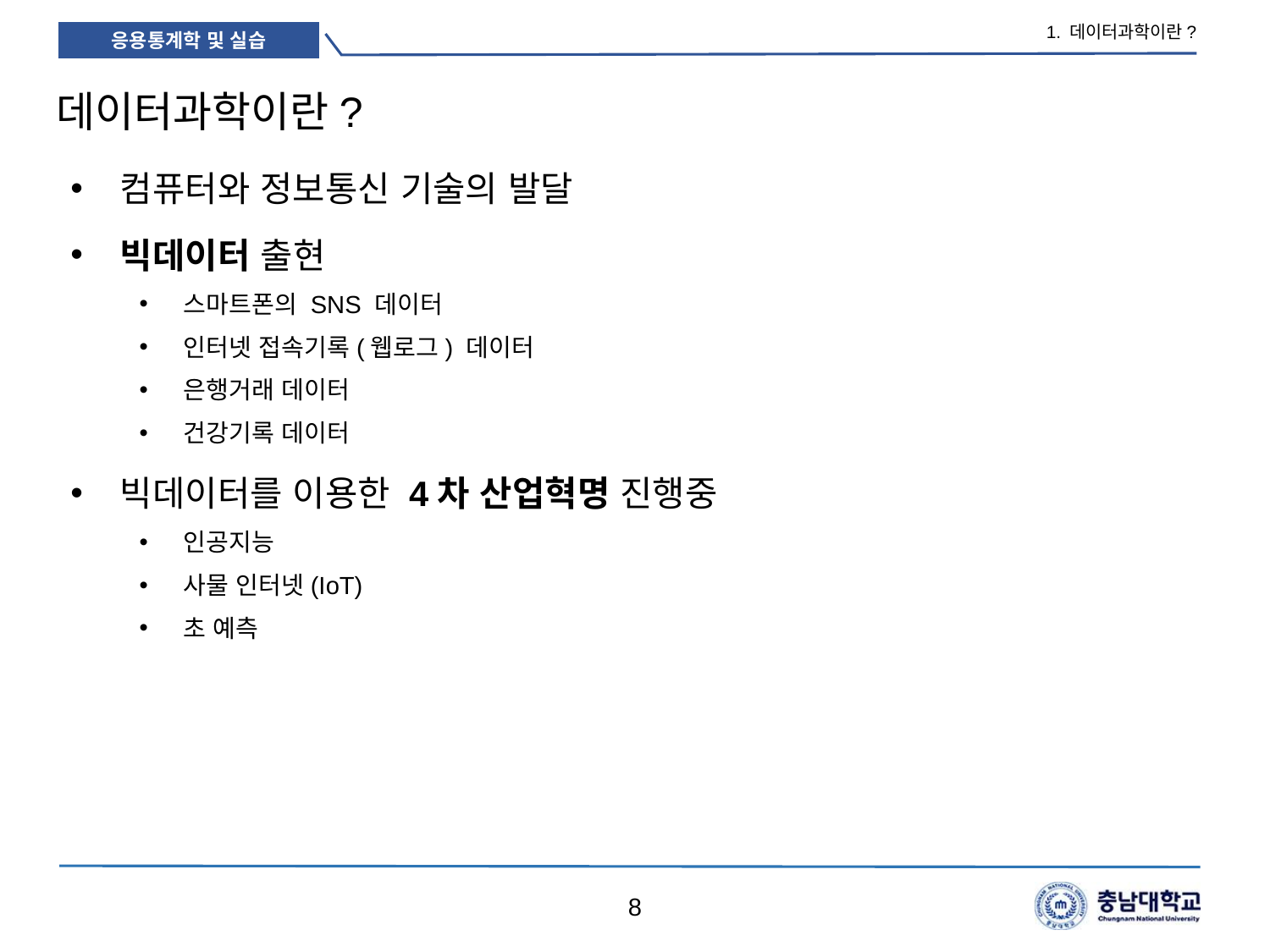

1. 데이터과학이란?
# 데이터과학이란?
컴퓨터와 정보통신 기술의 발달
빅데이터 출현
스마트폰의 SNS 데이터
인터넷 접속기록(웹로그) 데이터
은행거래 데이터
건강기록 데이터
빅데이터를 이용한 4차 산업혁명 진행중
인공지능
사물 인터넷(IoT)
초 예측
8